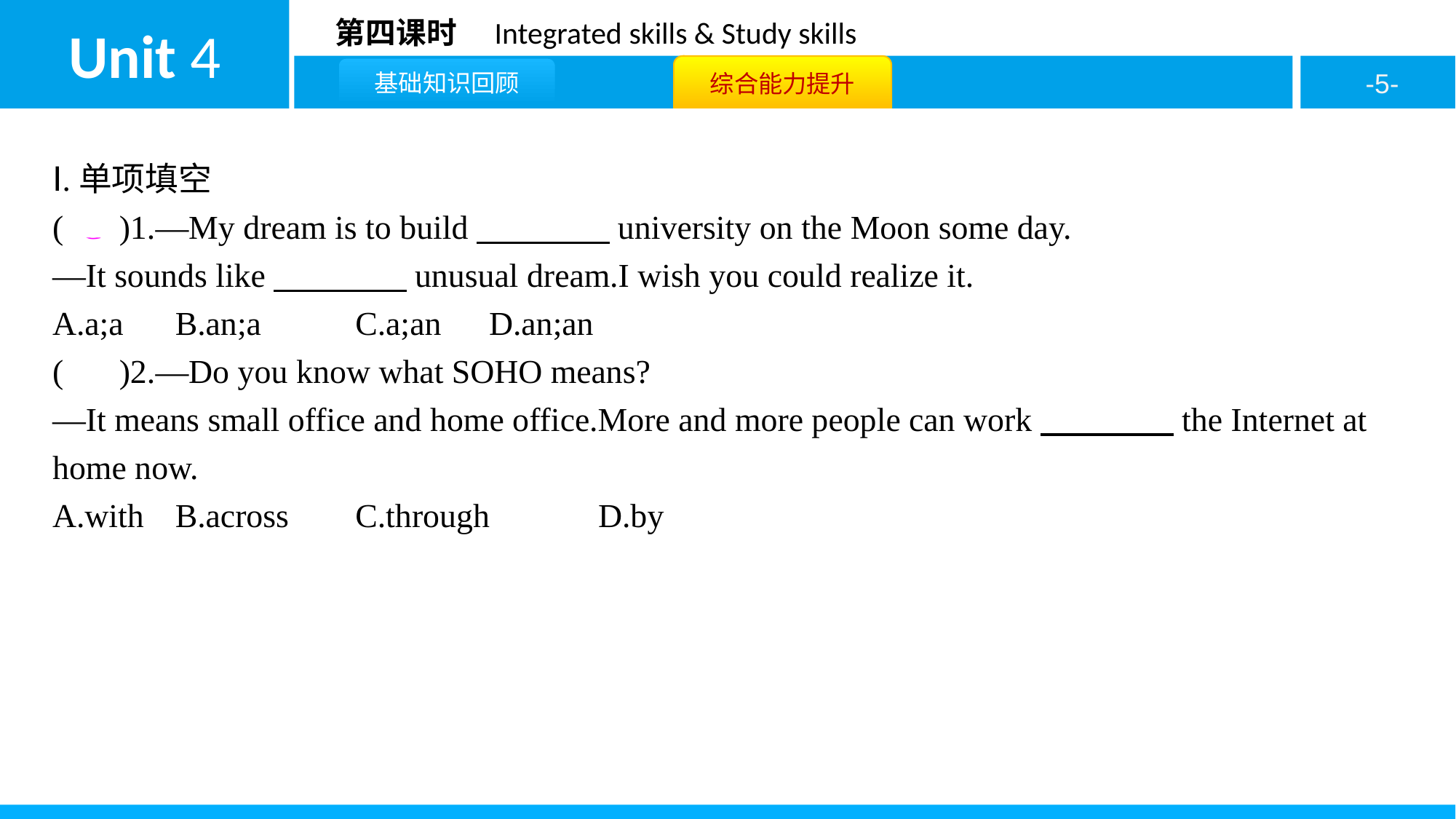

Ⅰ.单项填空
(  C  )1.—My dream is to build　　　　university on the Moon some day.
—It sounds like　　　　unusual dream.I wish you could realize it.
A.a;a	B.an;a		C.a;an	D.an;an
(  C  )2.—Do you know what SOHO means?
—It means small office and home office.More and more people can work　　　　the Internet at home now.
A.with	B.across	C.through	D.by